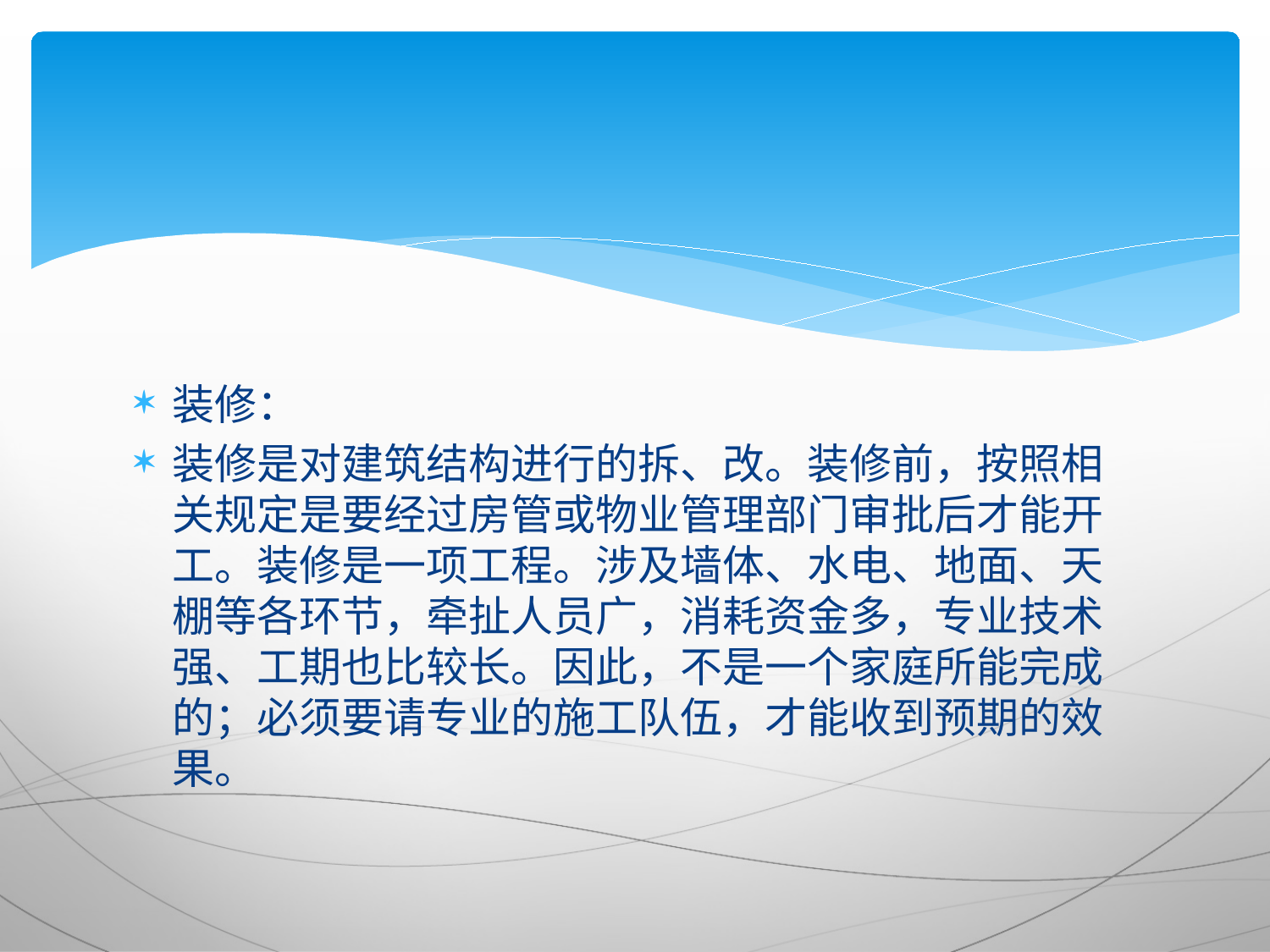

#
装修：
装修是对建筑结构进行的拆、改。装修前，按照相关规定是要经过房管或物业管理部门审批后才能开工。装修是一项工程。涉及墙体、水电、地面、天棚等各环节，牵扯人员广，消耗资金多，专业技术强、工期也比较长。因此，不是一个家庭所能完成的；必须要请专业的施工队伍，才能收到预期的效果。